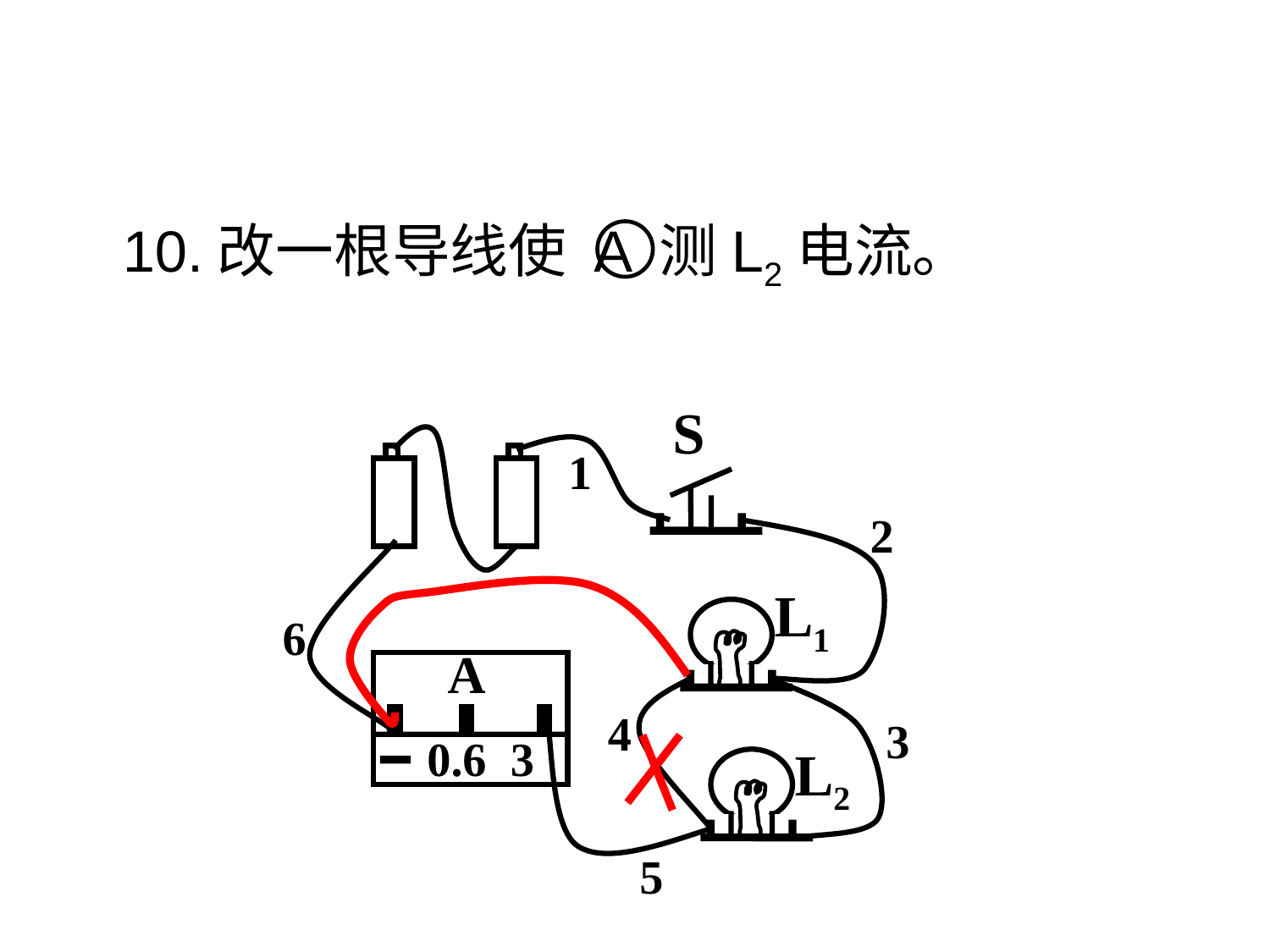

10.改一根导线使 A 测L2电流。

S

A

0.6  3

L1
L2

1
2
6
4
3
5